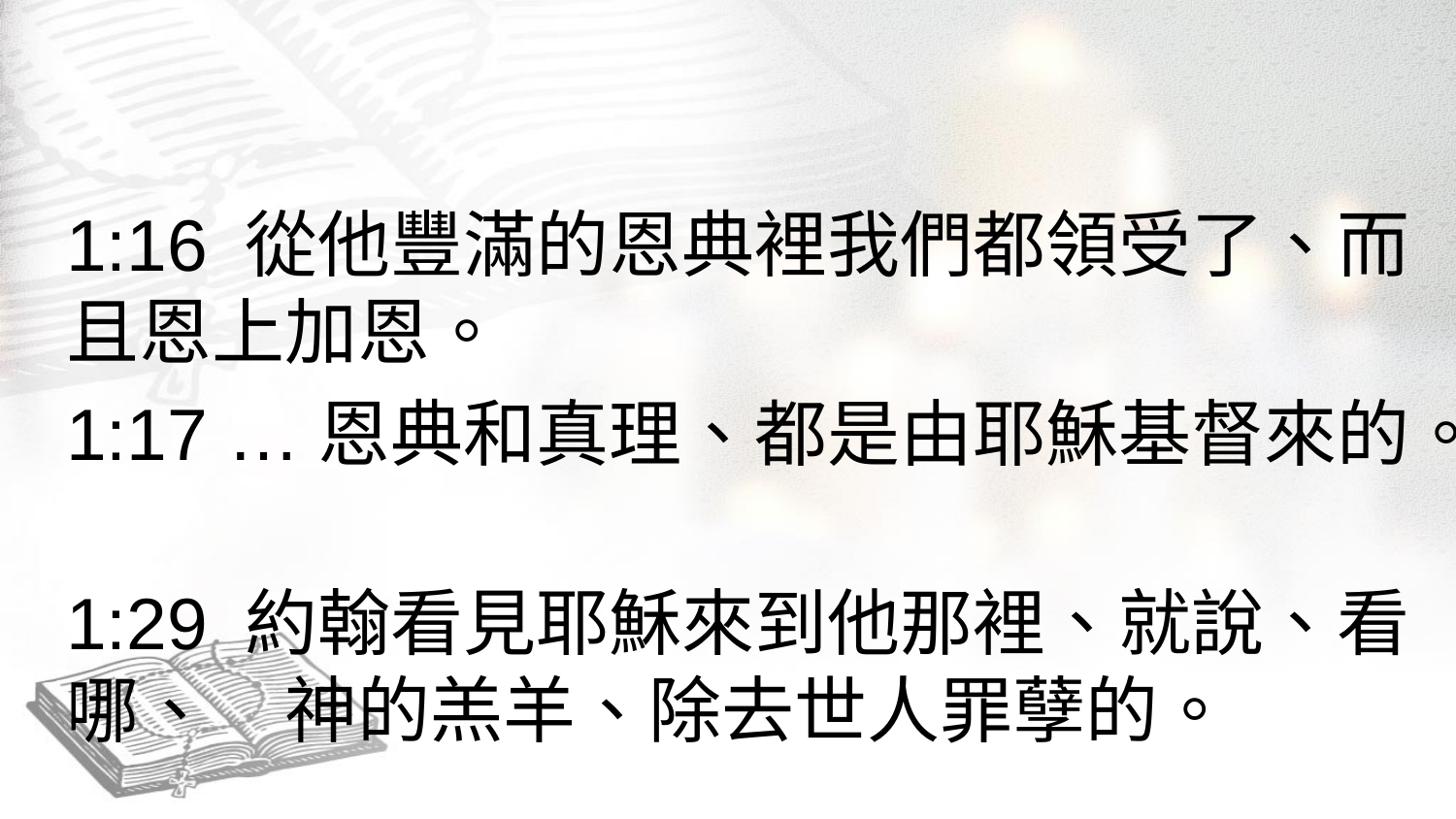

#
1:16 從他豐滿的恩典裡我們都領受了、而且恩上加恩。
1:17 …恩典和真理、都是由耶穌基督來的。
1:29 約翰看見耶穌來到他那裡、就說、看哪、　神的羔羊、除去世人罪孽的。